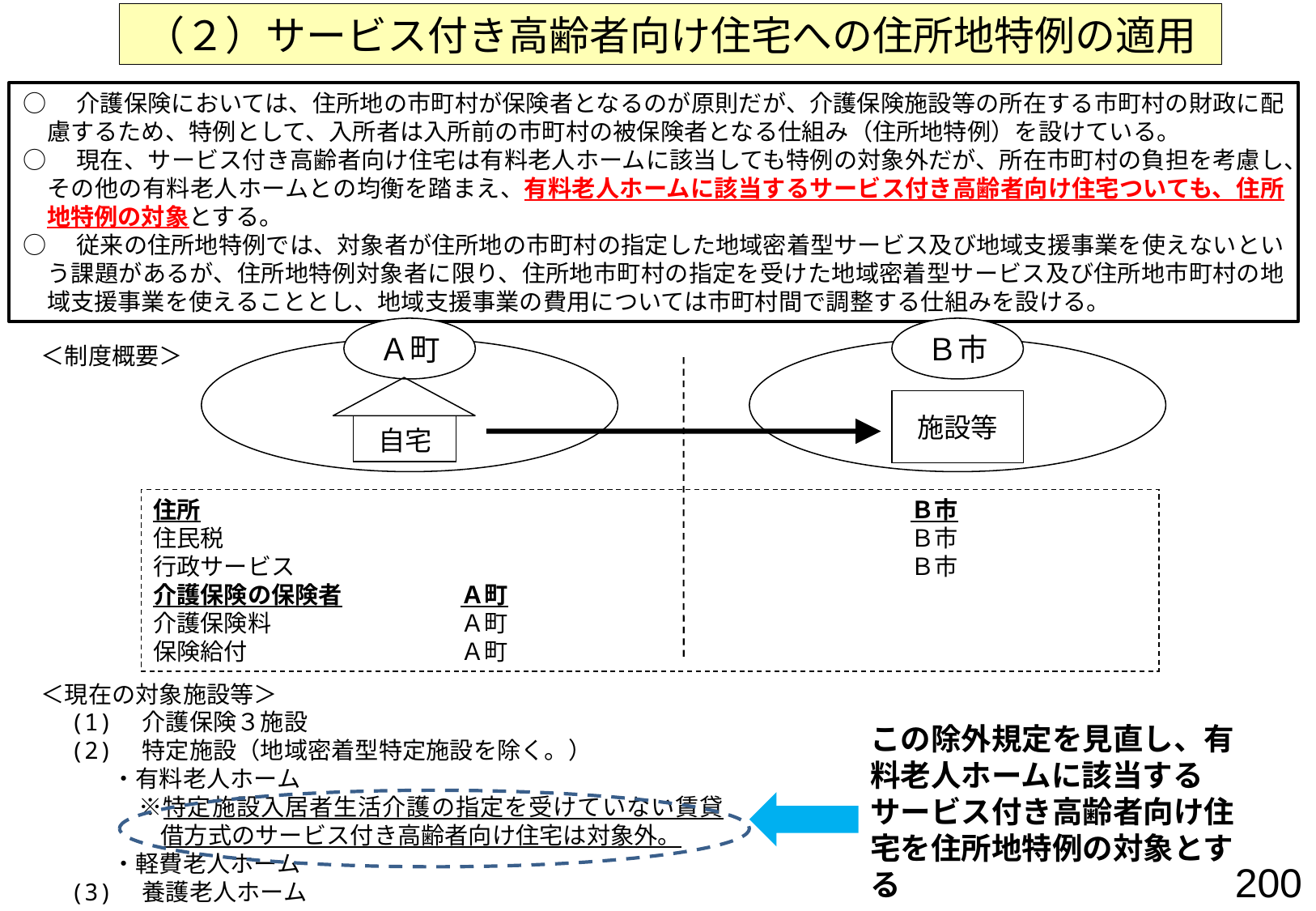

（２）サービス付き高齢者向け住宅への住所地特例の適用
○　介護保険においては、住所地の市町村が保険者となるのが原則だが、介護保険施設等の所在する市町村の財政に配慮するため、特例として、入所者は入所前の市町村の被保険者となる仕組み（住所地特例）を設けている。
○　現在、サービス付き高齢者向け住宅は有料老人ホームに該当しても特例の対象外だが、所在市町村の負担を考慮し、その他の有料老人ホームとの均衡を踏まえ、有料老人ホームに該当するサービス付き高齢者向け住宅ついても、住所地特例の対象とする。
○　従来の住所地特例では、対象者が住所地の市町村の指定した地域密着型サービス及び地域支援事業を使えないという課題があるが、住所地特例対象者に限り、住所地市町村の指定を受けた地域密着型サービス及び住所地市町村の地域支援事業を使えることとし、地域支援事業の費用については市町村間で調整する仕組みを設ける。
Ａ町
Ｂ市

自宅
施設等

住所　　　　　　　　　　　　　　　　　　　　　　　　　　　　　　Ｂ市
住民税　　　　　　　　　　　　　　　　　　　　　　　　　　　　　Ｂ市
行政サービス　　　　　　　　　　　　　　　　　　　　　　　　　　Ｂ市
介護保険の保険者　　　　　Ａ町
介護保険料　　　　　　　　Ａ町
保険給付　　　　　　　　　Ａ町
＜制度概要＞
＜現在の対象施設等＞
　(1)　介護保険３施設
　(2)　特定施設（地域密着型特定施設を除く。）
　　　・有料老人ホーム
　　　　※特定施設入居者生活介護の指定を受けていない賃貸借方式のサービス付き高齢者向け住宅は対象外。
　　　・軽費老人ホーム
　(3)　養護老人ホーム

この除外規定を見直し、有料老人ホームに該当するサービス付き高齢者向け住宅を住所地特例の対象とする

200